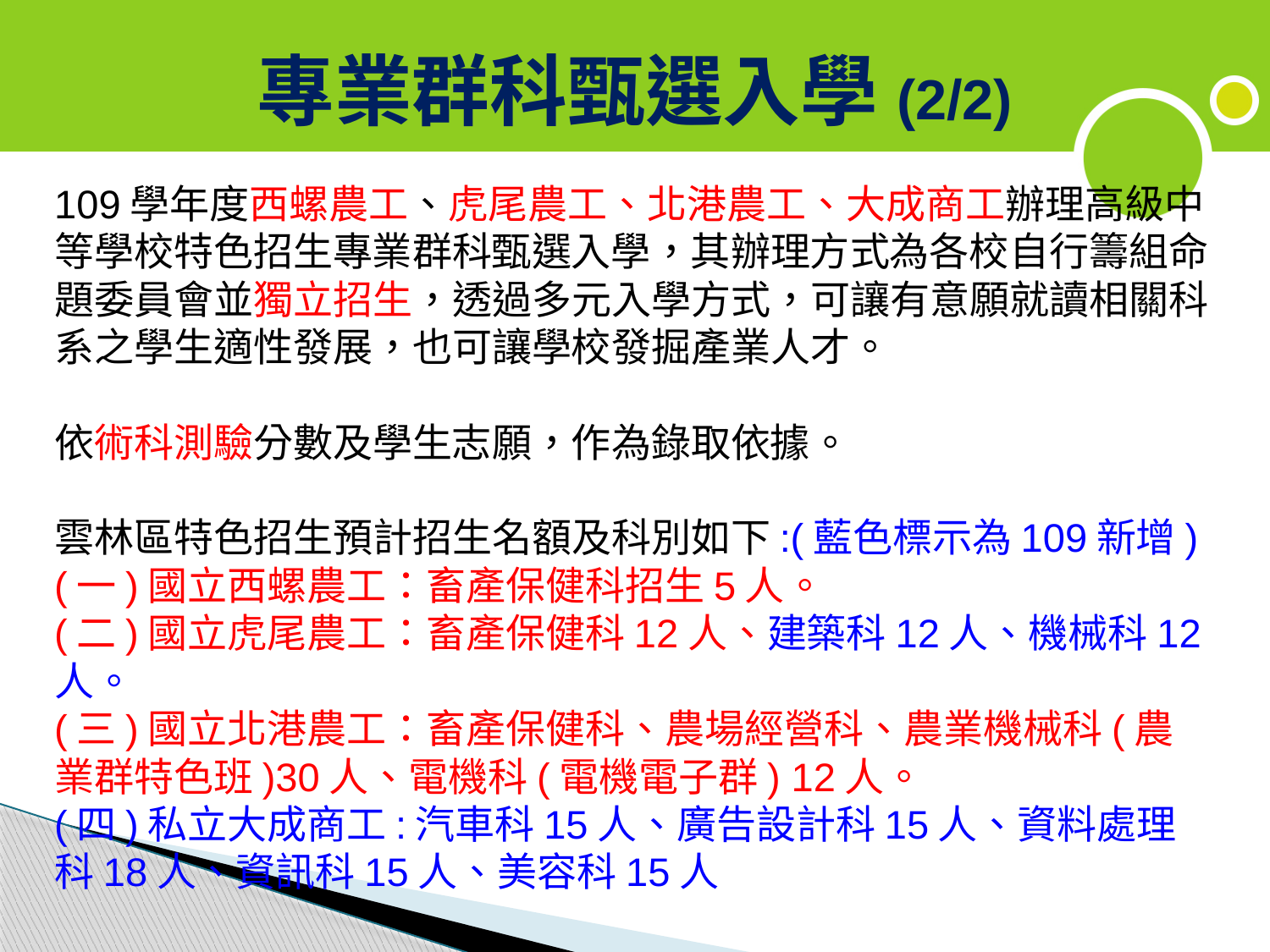

# 專業群科甄選入學(2/2)
109學年度西螺農工、虎尾農工、北港農工、大成商工辦理高級中等學校特色招生專業群科甄選入學，其辦理方式為各校自行籌組命題委員會並獨立招生，透過多元入學方式，可讓有意願就讀相關科系之學生適性發展，也可讓學校發掘產業人才。

依術科測驗分數及學生志願，作為錄取依據。

雲林區特色招生預計招生名額及科別如下:(藍色標示為109新增)
(一)國立西螺農工：畜產保健科招生5人。
(二)國立虎尾農工：畜產保健科12人、建築科12人、機械科12人。
(三)國立北港農工：畜產保健科、農場經營科、農業機械科(農業群特色班)30人、電機科(電機電子群) 12人。
(四)私立大成商工:汽車科15人、廣告設計科15人、資料處理科18人、資訊科15人、美容科15人